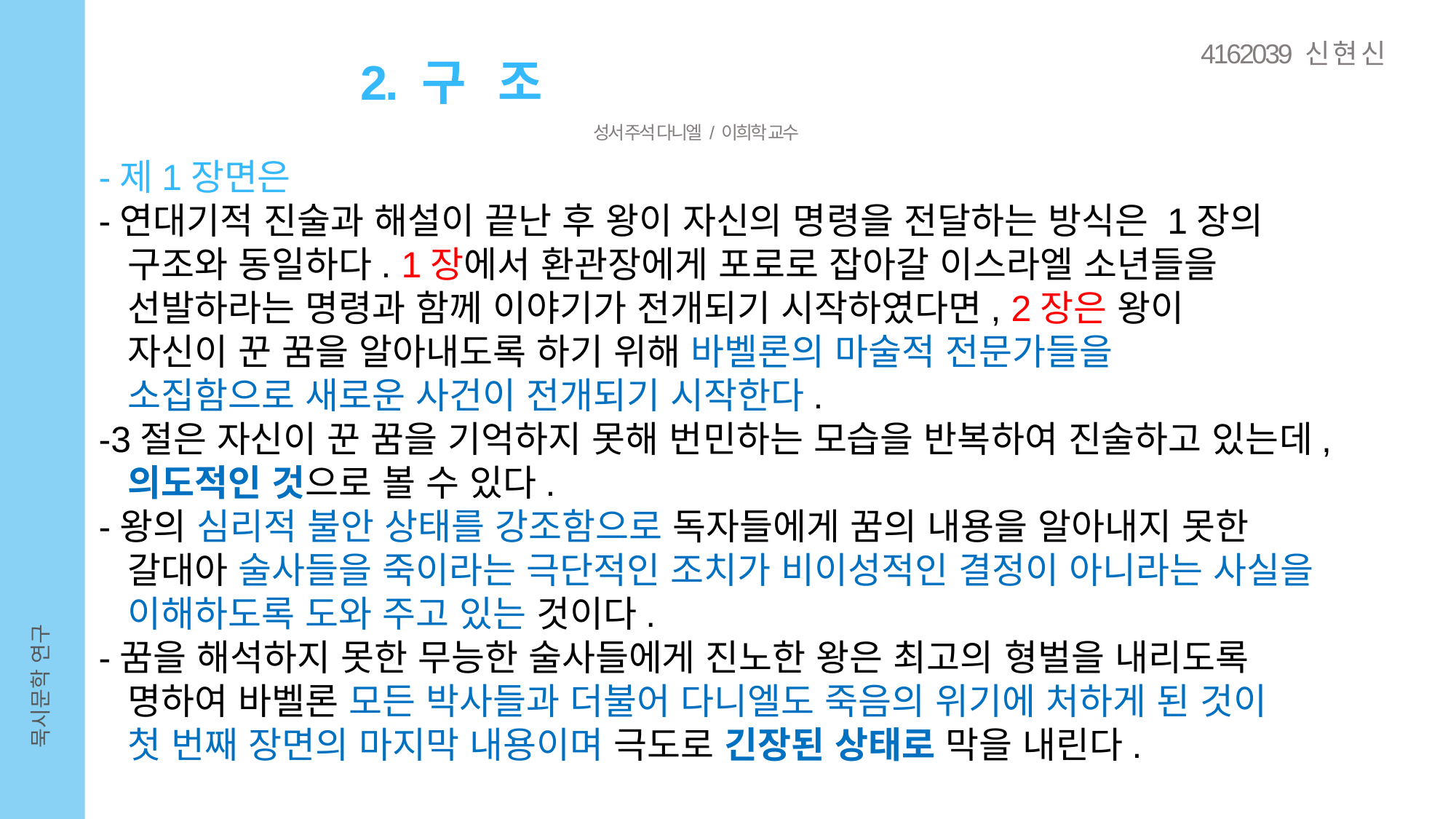

4162039 신 현 신
2. 구   조
성서 주석 다니엘 / 이희학 교수
-제1장면은
-연대기적 진술과 해설이 끝난 후 왕이 자신의 명령을 전달하는 방식은 1장의
  구조와 동일하다. 1장에서 환관장에게 포로로 잡아갈 이스라엘 소년들을
  선발하라는 명령과 함께 이야기가 전개되기 시작하였다면, 2장은 왕이
  자신이 꾼 꿈을 알아내도록 하기 위해 바벨론의 마술적 전문가들을
  소집함으로 새로운 사건이 전개되기 시작한다.
-3절은 자신이 꾼 꿈을 기억하지 못해 번민하는 모습을 반복하여 진술하고 있는데,
  의도적인 것으로 볼 수 있다.
-왕의 심리적 불안 상태를 강조함으로 독자들에게 꿈의 내용을 알아내지 못한
  갈대아 술사들을 죽이라는 극단적인 조치가 비이성적인 결정이 아니라는 사실을
  이해하도록 도와 주고 있는 것이다.
-꿈을 해석하지 못한 무능한 술사들에게 진노한 왕은 최고의 형벌을 내리도록
  명하여 바벨론 모든 박사들과 더불어 다니엘도 죽음의 위기에 처하게 된 것이
  첫 번째 장면의 마지막 내용이며 극도로 긴장된 상태로 막을 내린다.

묵시문학 연구